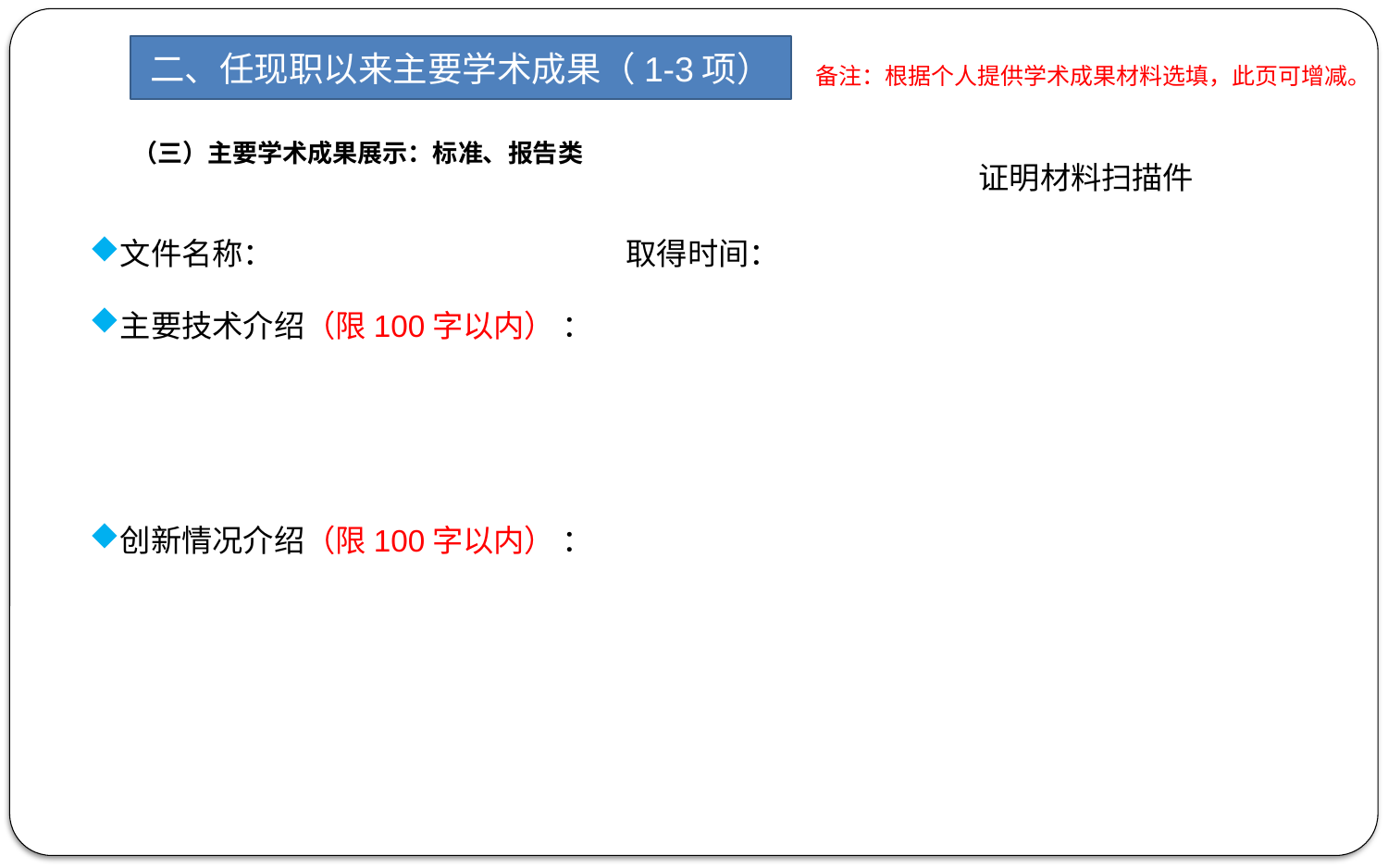

二、任现职以来主要学术成果（1-3项）
备注：根据个人提供学术成果材料选填，此页可增减。
（三）主要学术成果展示：标准、报告类
证明材料扫描件
文件名称：                                                   取得时间：
主要技术介绍（限100字以内） ：

创新情况介绍（限100字以内） ：